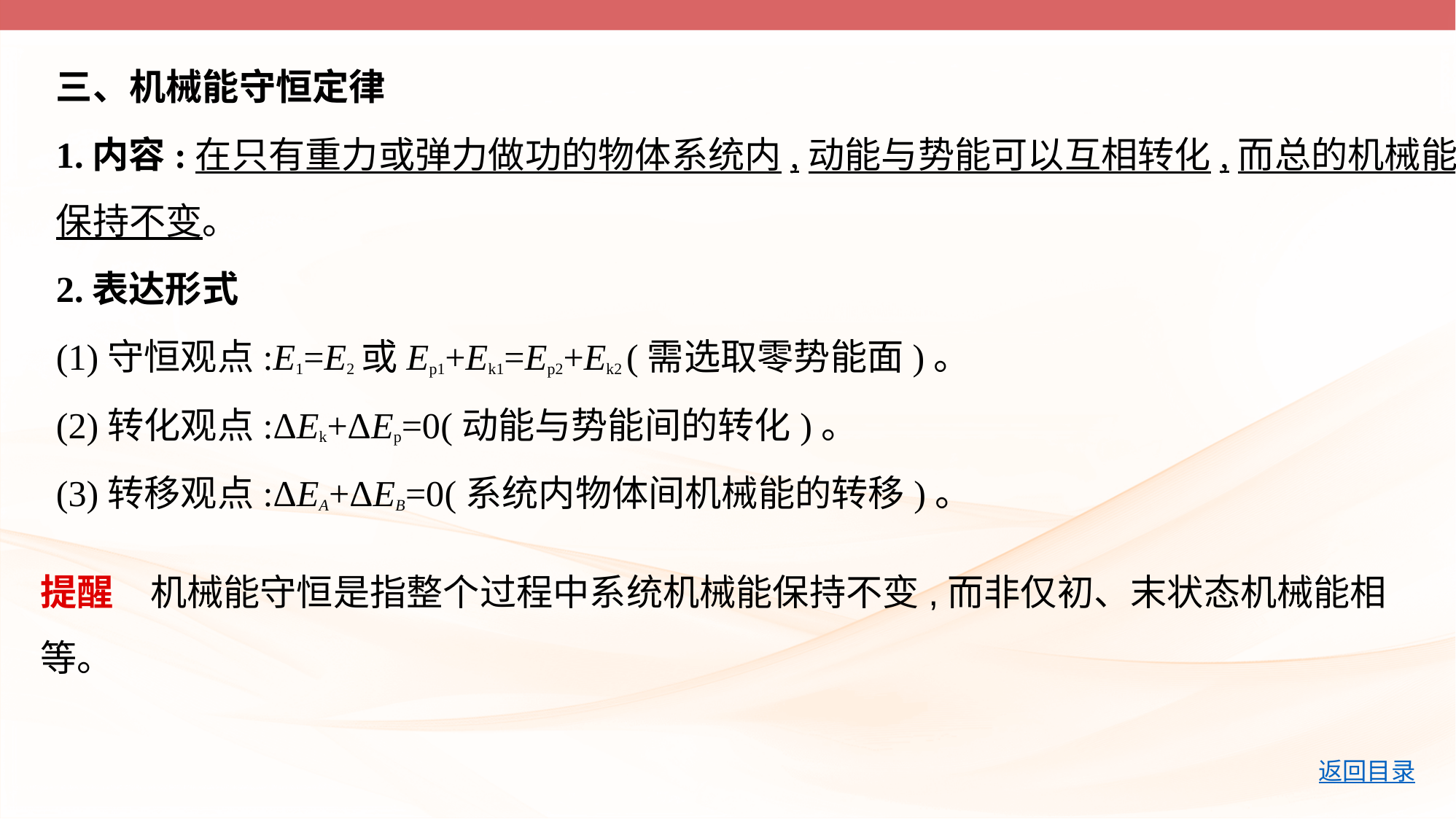

三、机械能守恒定律
1.内容:在只有重力或弹力做功的物体系统内,动能与势能可以互相转化,而总的机械能
保持不变。
2.表达形式
(1)守恒观点:E1=E2或Ep1+Ek1=Ep2+Ek2 (需选取零势能面)。
(2)转化观点:ΔEk+ΔEp=0(动能与势能间的转化)。
(3)转移观点:ΔEA+ΔEB=0(系统内物体间机械能的转移)。
提醒　机械能守恒是指整个过程中系统机械能保持不变,而非仅初、末状态机械能相等。